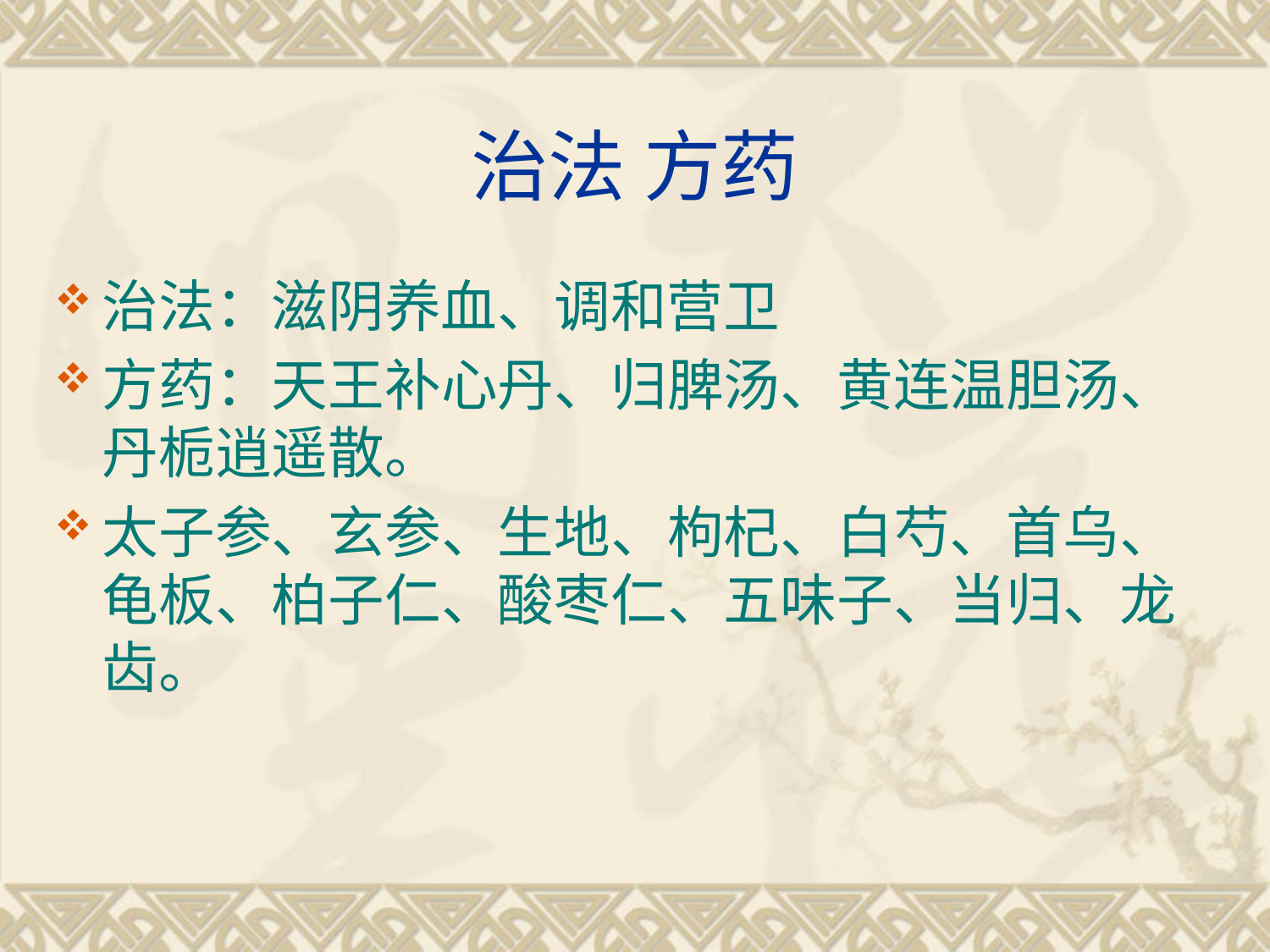

# 治法 方药
治法：滋阴养血、调和营卫
方药：天王补心丹、归脾汤、黄连温胆汤、丹栀逍遥散。
太子参、玄参、生地、枸杞、白芍、首乌、龟板、柏子仁、酸枣仁、五味子、当归、龙齿。